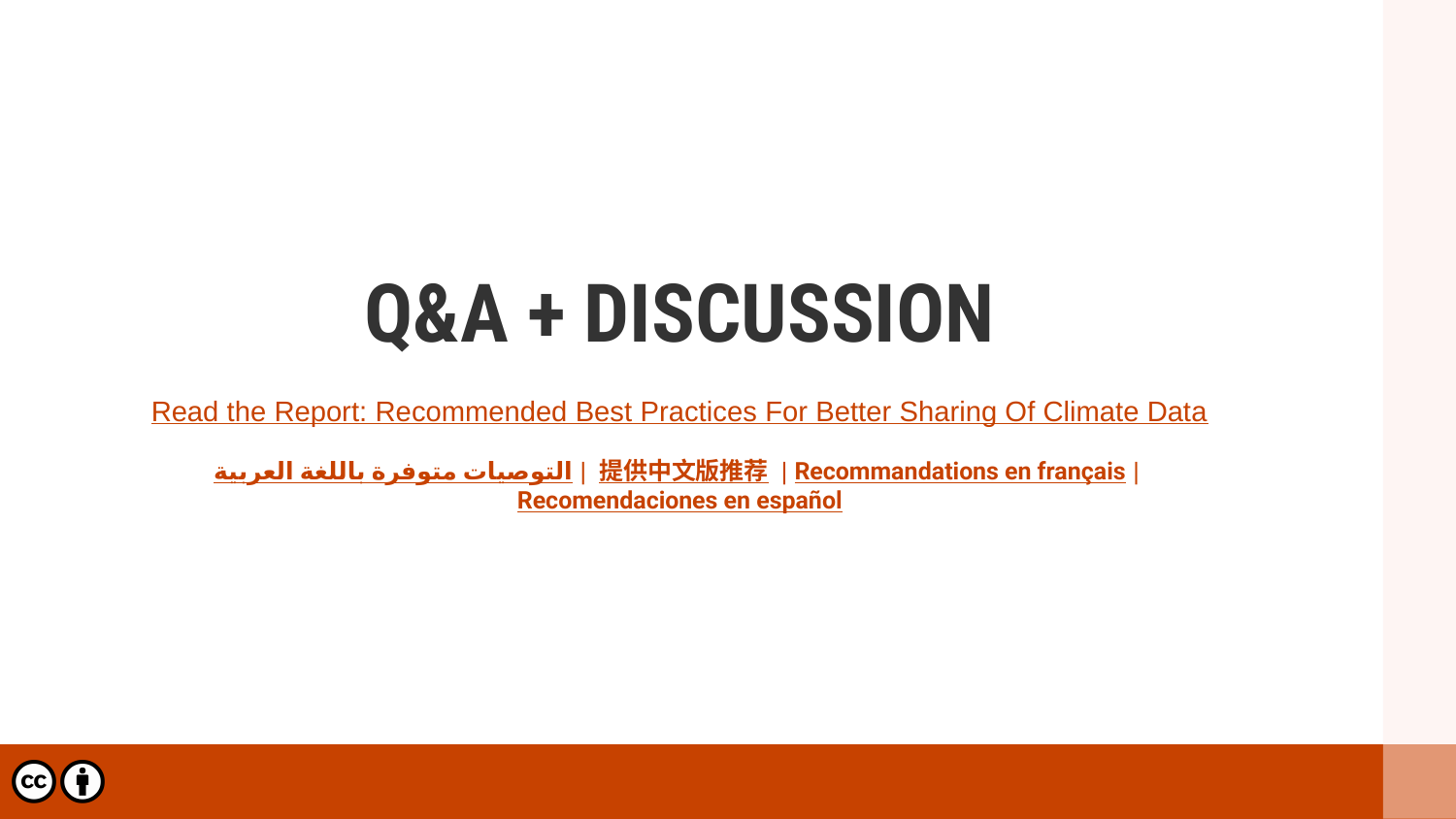

# Q&A + DISCUSSION
Read the Report: Recommended Best Practices For Better Sharing Of Climate Data

التوصيات متوفرة باللغة العربية | 提供中文版推荐 | Recommandations en français | Recomendaciones en español